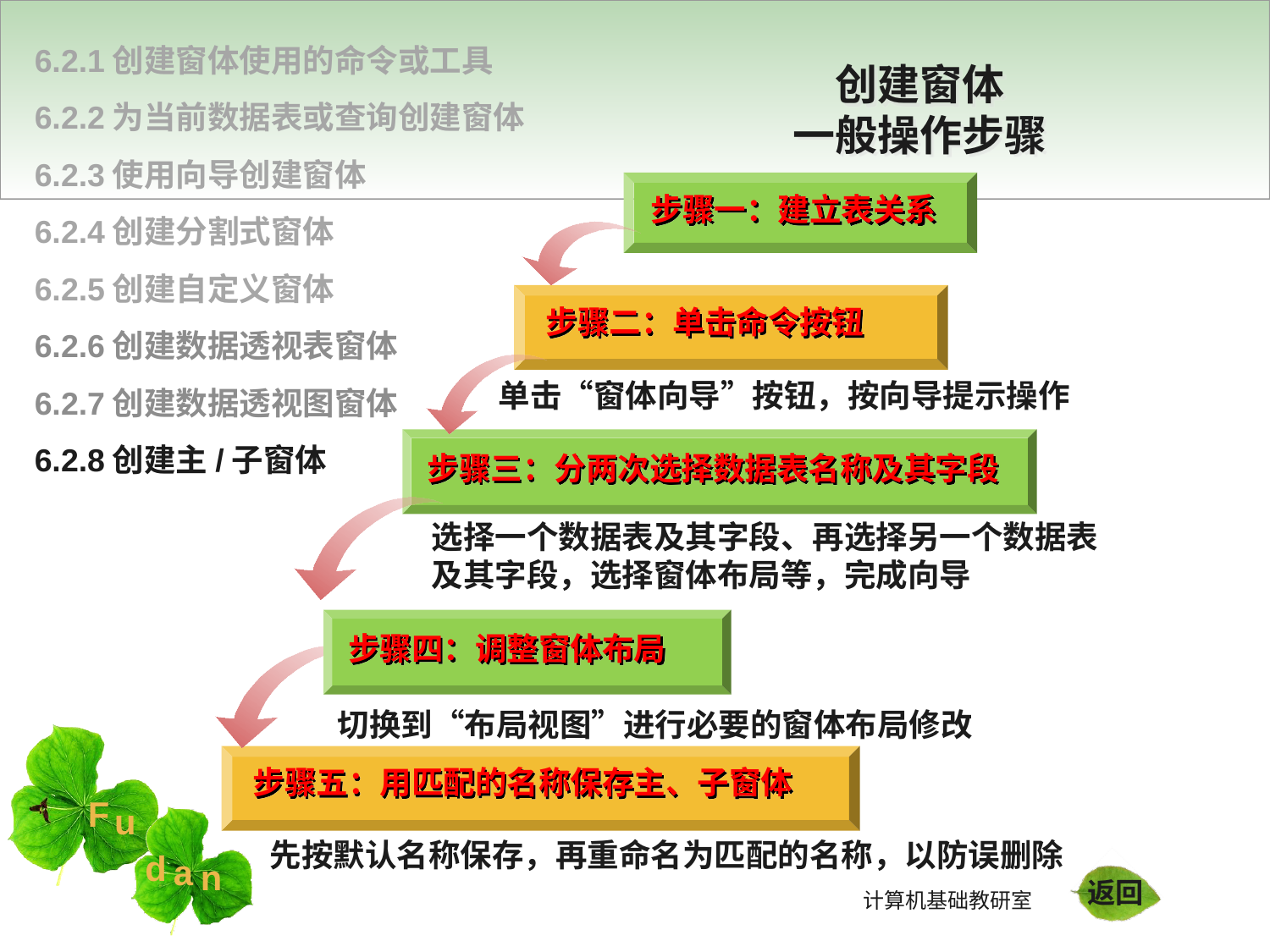

6.2.1创建窗体使用的命令或工具
6.2.2为当前数据表或查询创建窗体
6.2.3使用向导创建窗体
6.2.4创建分割式窗体
6.2.5创建自定义窗体
6.2.6创建数据透视表窗体
6.2.7创建数据透视图窗体
6.2.8创建主/子窗体

# 创建窗体 一般操作步骤

步骤一：建立表关系

步骤二：单击命令按钮

单击“窗体向导”按钮，按向导提示操作

步骤三：分两次选择数据表名称及其字段

选择一个数据表及其字段、再选择另一个数据表及其字段，选择窗体布局等，完成向导

步骤四：调整窗体布局

切换到“布局视图”进行必要的窗体布局修改

步骤五：用匹配的名称保存主、子窗体
先按默认名称保存，再重命名为匹配的名称，以防误删除
返回